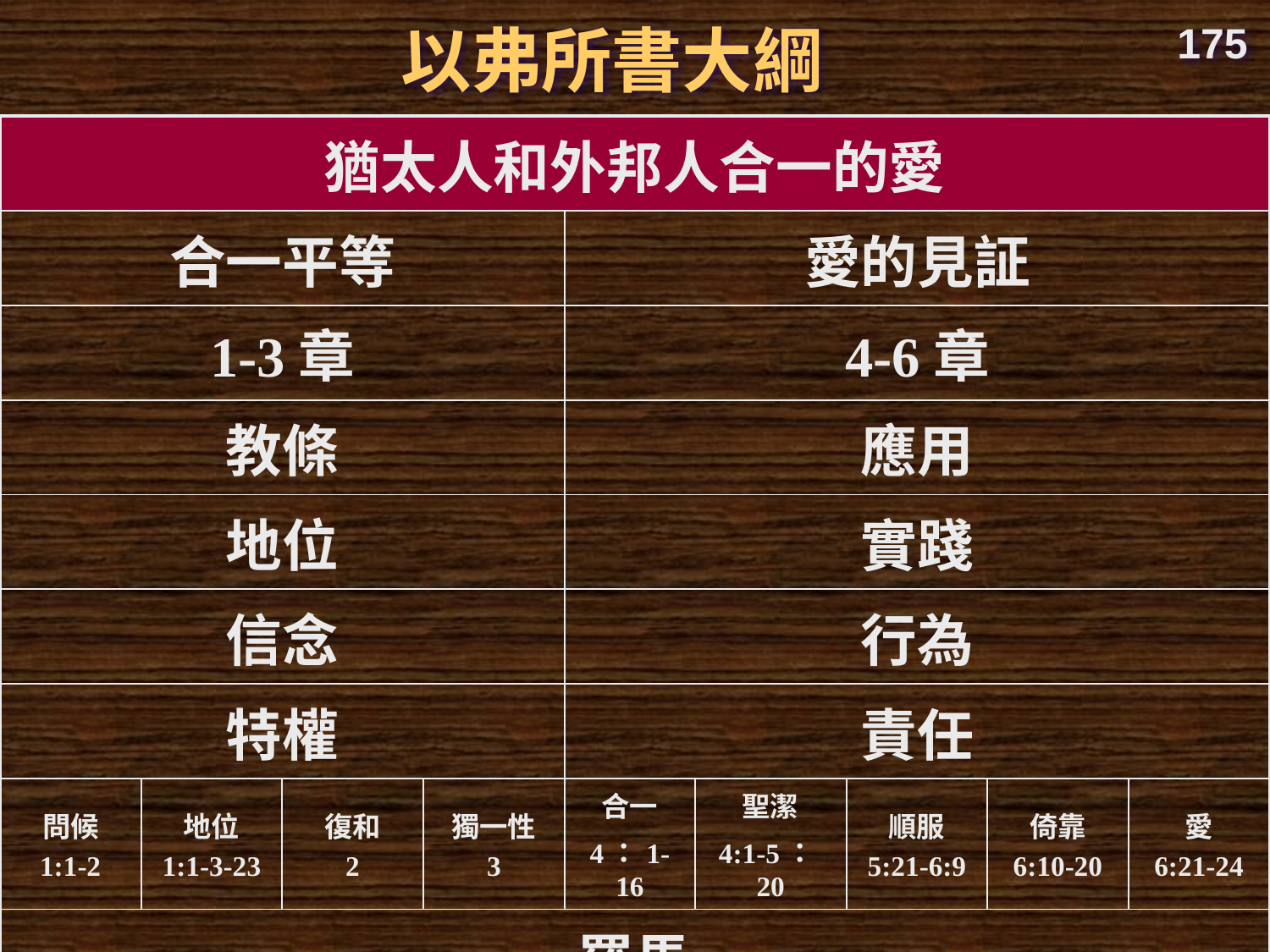

以弗所書大綱
175
| 猶太人和外邦人合一的愛 |  |  |  |  |  |  |  |  |
| --- | --- | --- | --- | --- | --- | --- | --- | --- |
| 合一平等 |  |  |  | 愛的見証 |  |  |  |  |
| 1-3章 |  |  |  | 4-6章 |  |  |  |  |
| 教條 |  |  |  | 應用 |  |  |  |  |
| 地位 |  |  |  | 實踐 |  |  |  |  |
| 信念 |  |  |  | 行為 |  |  |  |  |
| 特權 |  |  |  | 責任 |  |  |  |  |
| 問候 1:1-2 | 地位 1:1-3-23 | 復和 2 | 獨一性 3 | 合一 4：1-16 | 聖潔 4:1-5：20 | 順服 5:21-6:9 | 倚靠 6:10-20 | 愛 6:21-24 |
| 羅馬 |  |  |  |  |  |  |  |  |
| 公元60年秋 (第一次於羅馬被監禁) |  |  |  |  |  |  |  |  |